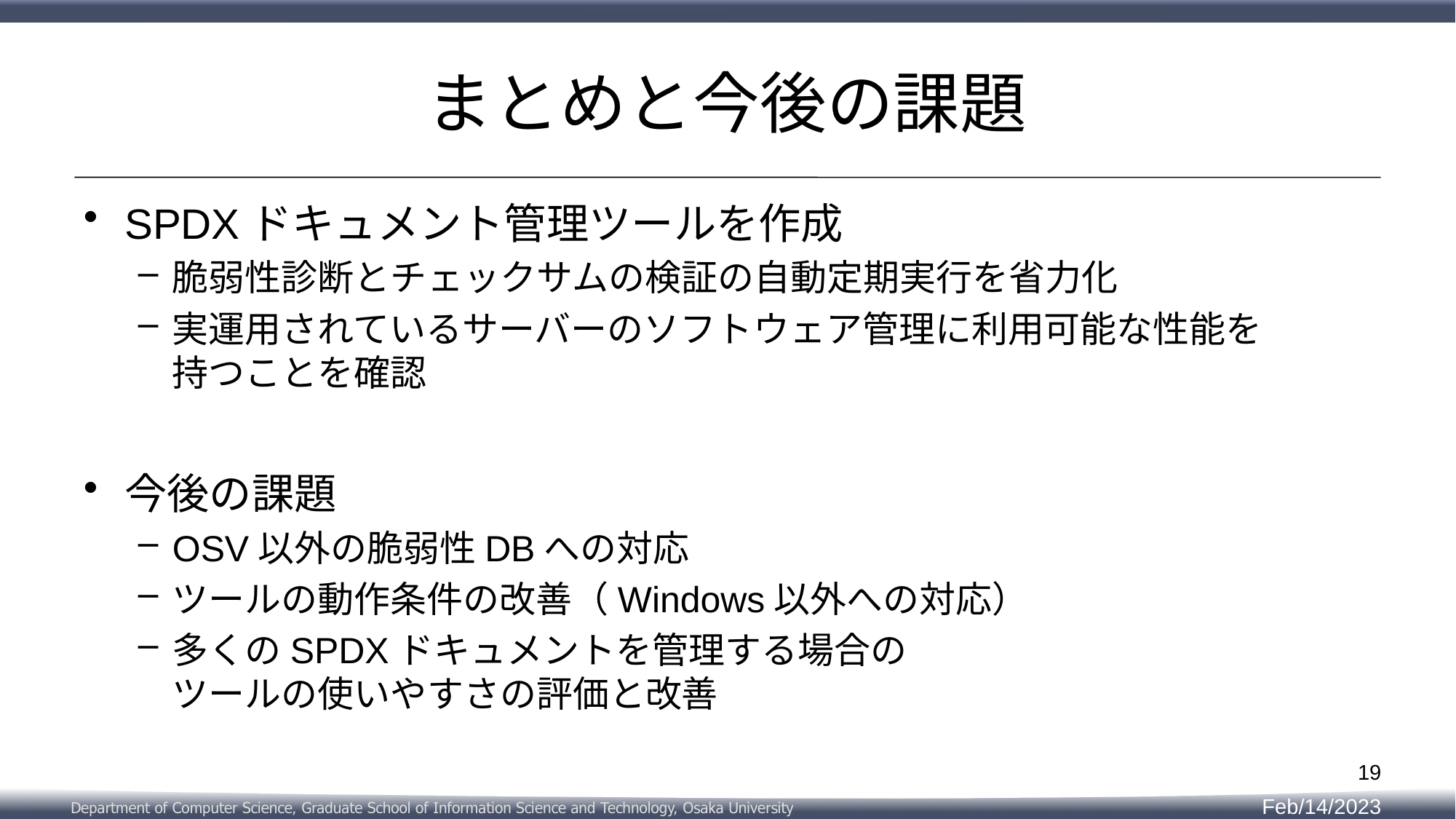

# まとめと今後の課題
SPDXドキュメント管理ツールを作成
脆弱性診断とチェックサムの検証の自動定期実行を省力化
実運用されているサーバーのソフトウェア管理に利用可能な性能を
持つことを確認

今後の課題
OSV以外の脆弱性DBへの対応
ツールの動作条件の改善（Windows以外への対応）
多くのSPDXドキュメントを管理する場合の
ツールの使いやすさの評価と改善
19
Feb/14/2023